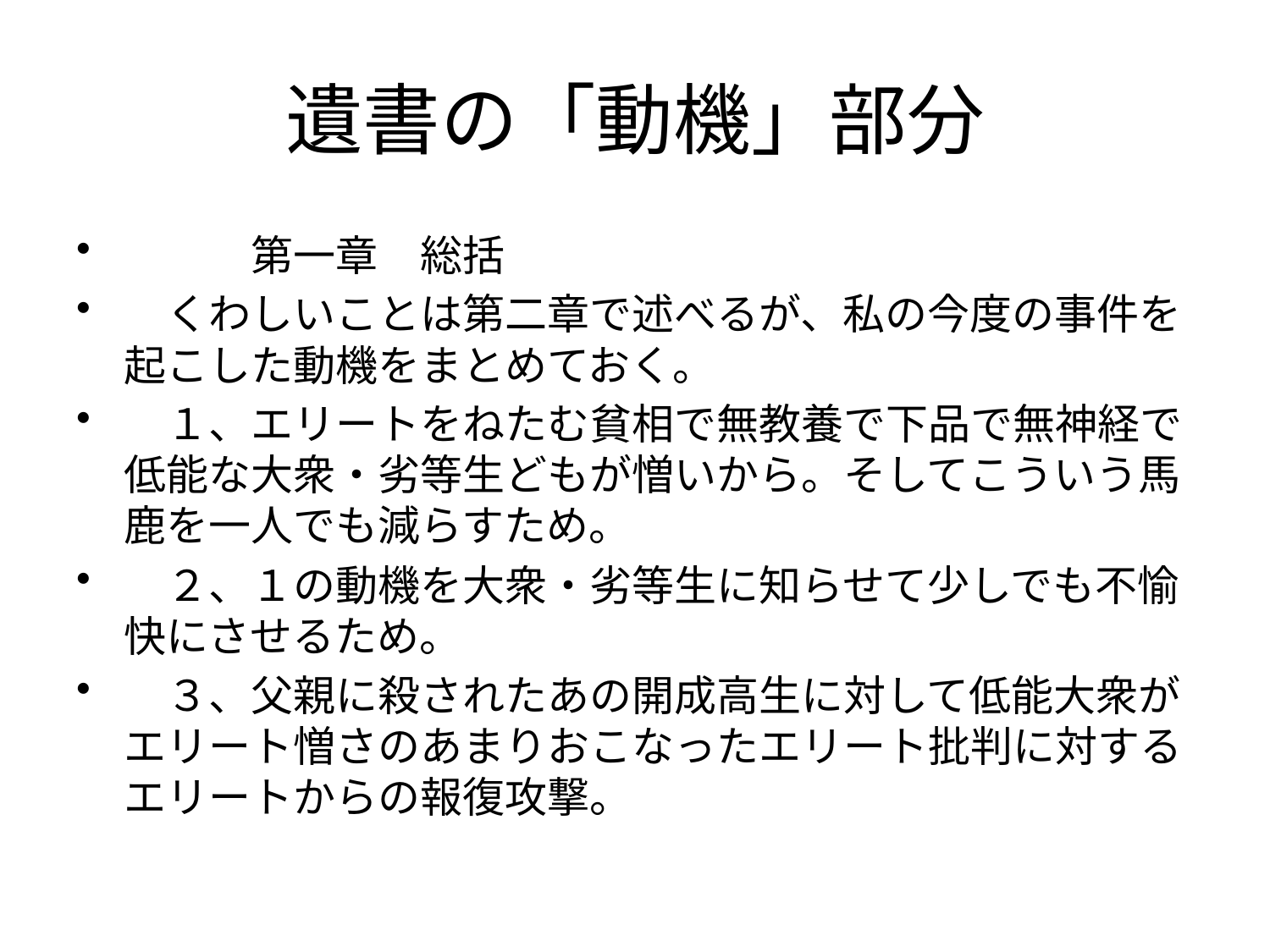

# 遺書の「動機」部分
　　　第一章　総括
　くわしいことは第二章で述べるが、私の今度の事件を起こした動機をまとめておく。
　１、エリートをねたむ貧相で無教養で下品で無神経で低能な大衆・劣等生どもが憎いから。そしてこういう馬鹿を一人でも減らすため。
　２、１の動機を大衆・劣等生に知らせて少しでも不愉快にさせるため。
　３、父親に殺されたあの開成高生に対して低能大衆がエリート憎さのあまりおこなったエリート批判に対するエリートからの報復攻撃。